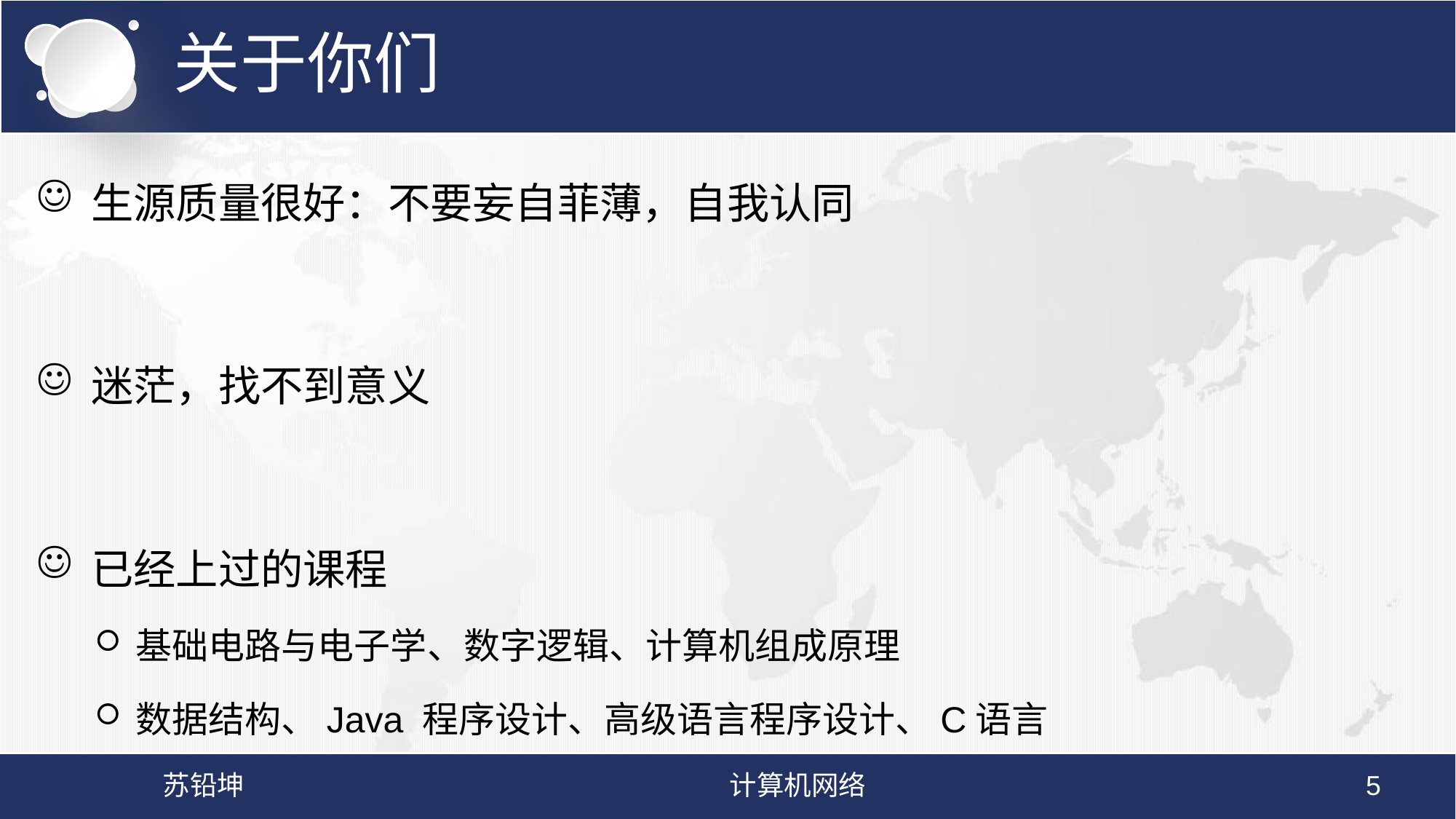

# 关于你们

生源质量很好：不要妄自菲薄，自我认同

迷茫，找不到意义

已经上过的课程
基础电路与电子学、数字逻辑、计算机组成原理
数据结构、Java 程序设计、高级语言程序设计、C语言
苏铅坤
计算机网络
5